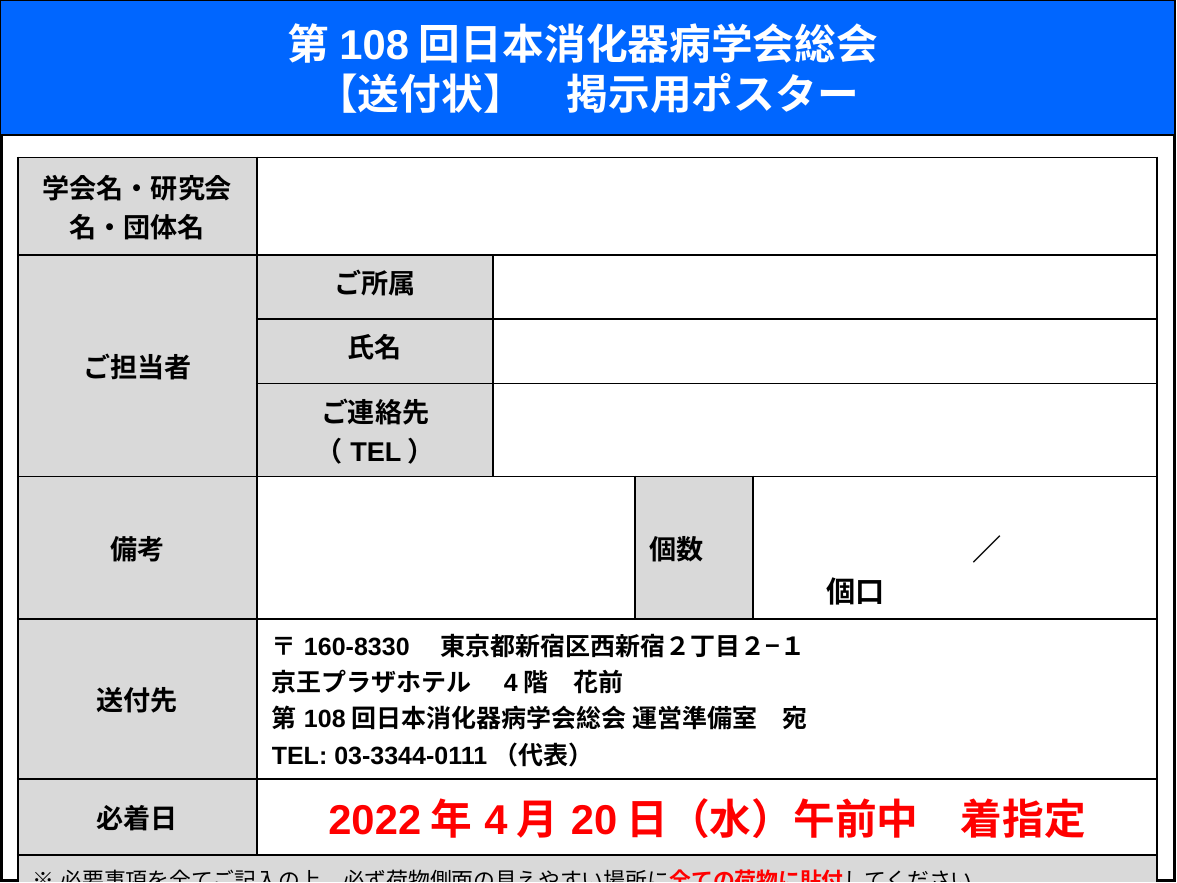

第108回日本消化器病学会総会
【送付状】　掲示用ポスター
| 学会名・研究会名・団体名 |  |  |  |  |
| --- | --- | --- | --- | --- |
| ご担当者 | ご所属 |  |  |  |
|  | 氏名 |  |  |  |
|  | ご連絡先（TEL） |  |  |  |
| 備考 |  |  | 個数 | ／　　　　　　個口 |
| 送付先 | 〒160-8330　東京都新宿区西新宿２丁目２−１ 京王プラザホテル　4階　花前 第108回日本消化器病学会総会 運営準備室　宛 TEL: 03-3344-0111（代表） |  |  |  |
| 必着日 | 2022年4月20日（水）午前中　着指定 |  |  |  |
| ※必要事項を全てご記入の上、必ず荷物側面の見えやすい場所に全ての荷物に貼付してください。 ※本送付状はカラーで印刷をお願いします。 |  |  |  |  |